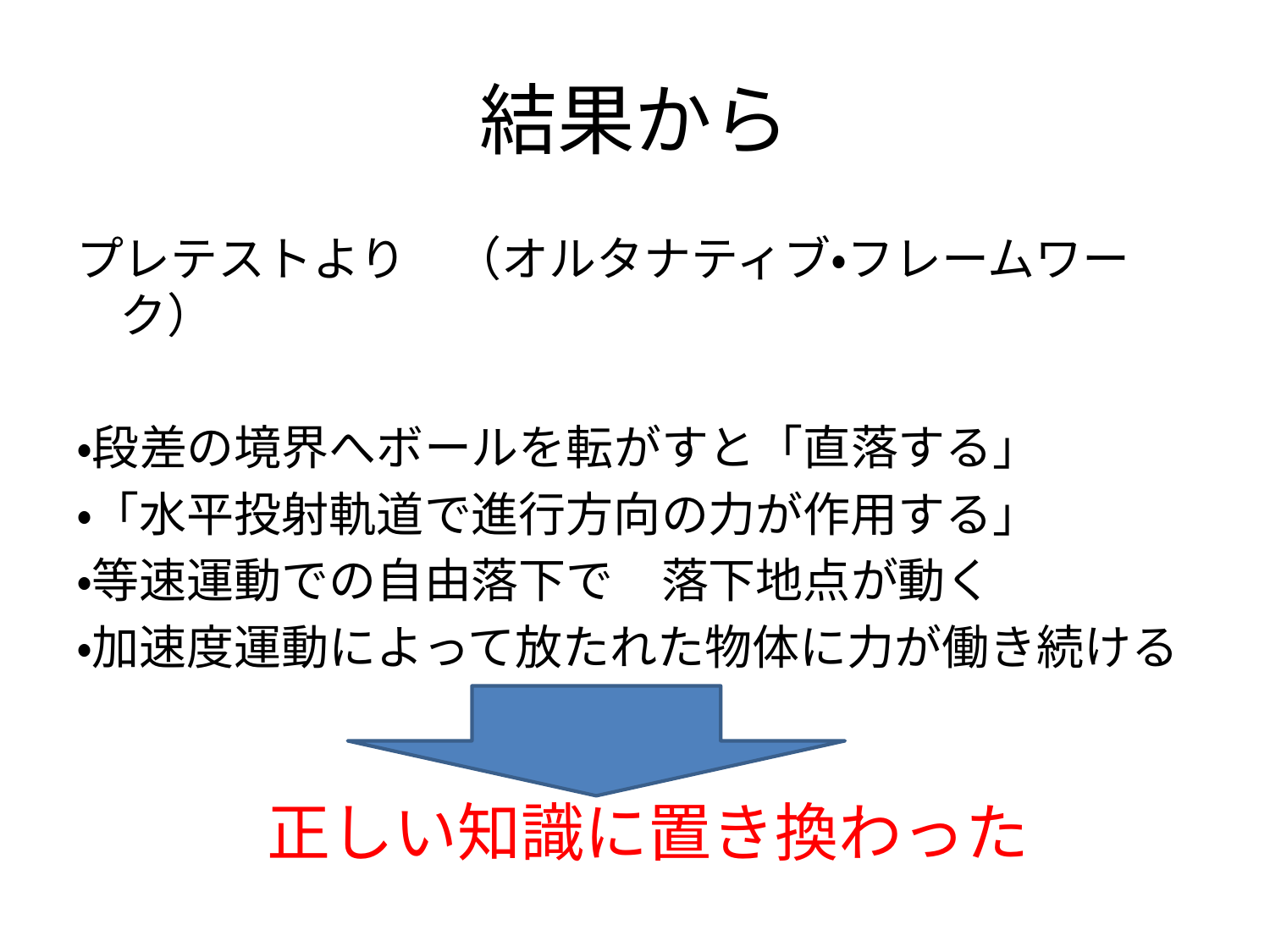

# 結果から
プレテストより　（オルタナティブ・フレームワーク）

・段差の境界へボールを転がすと「直落する」
・「水平投射軌道で進行方向の力が作用する」
・等速運動での自由落下で　落下地点が動く
・加速度運動によって放たれた物体に力が働き続ける

正しい知識に置き換わった